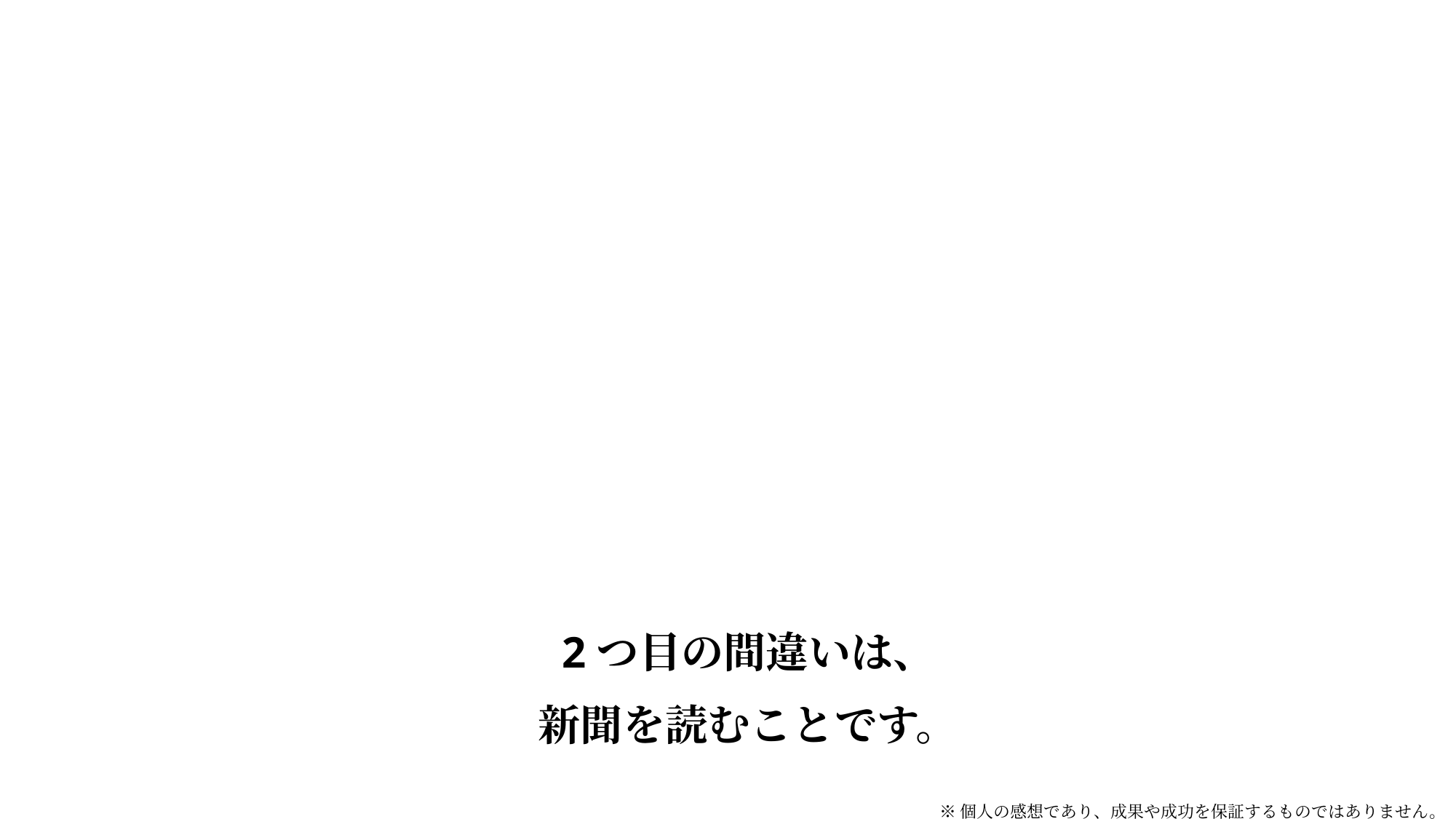

2つ目の間違いは、
新聞を読むことです。
※個人の感想であり、成果や成功を保証するものではありません。